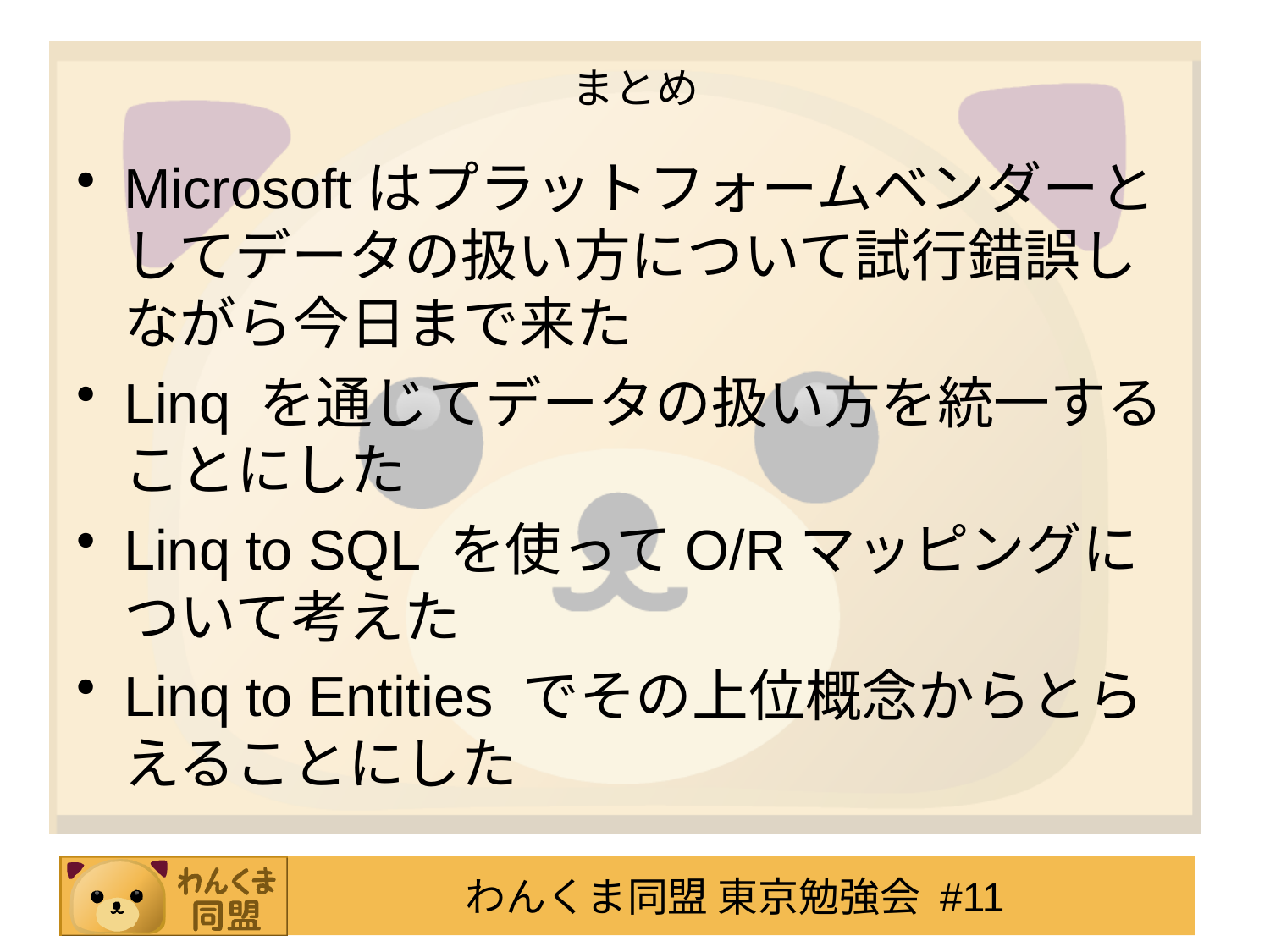

# まとめ
Microsoftはプラットフォームベンダーとしてデータの扱い方について試行錯誤しながら今日まで来た
Linq を通じてデータの扱い方を統一することにした
Linq to SQL を使ってO/Rマッピングについて考えた
Linq to Entities でその上位概念からとらえることにした